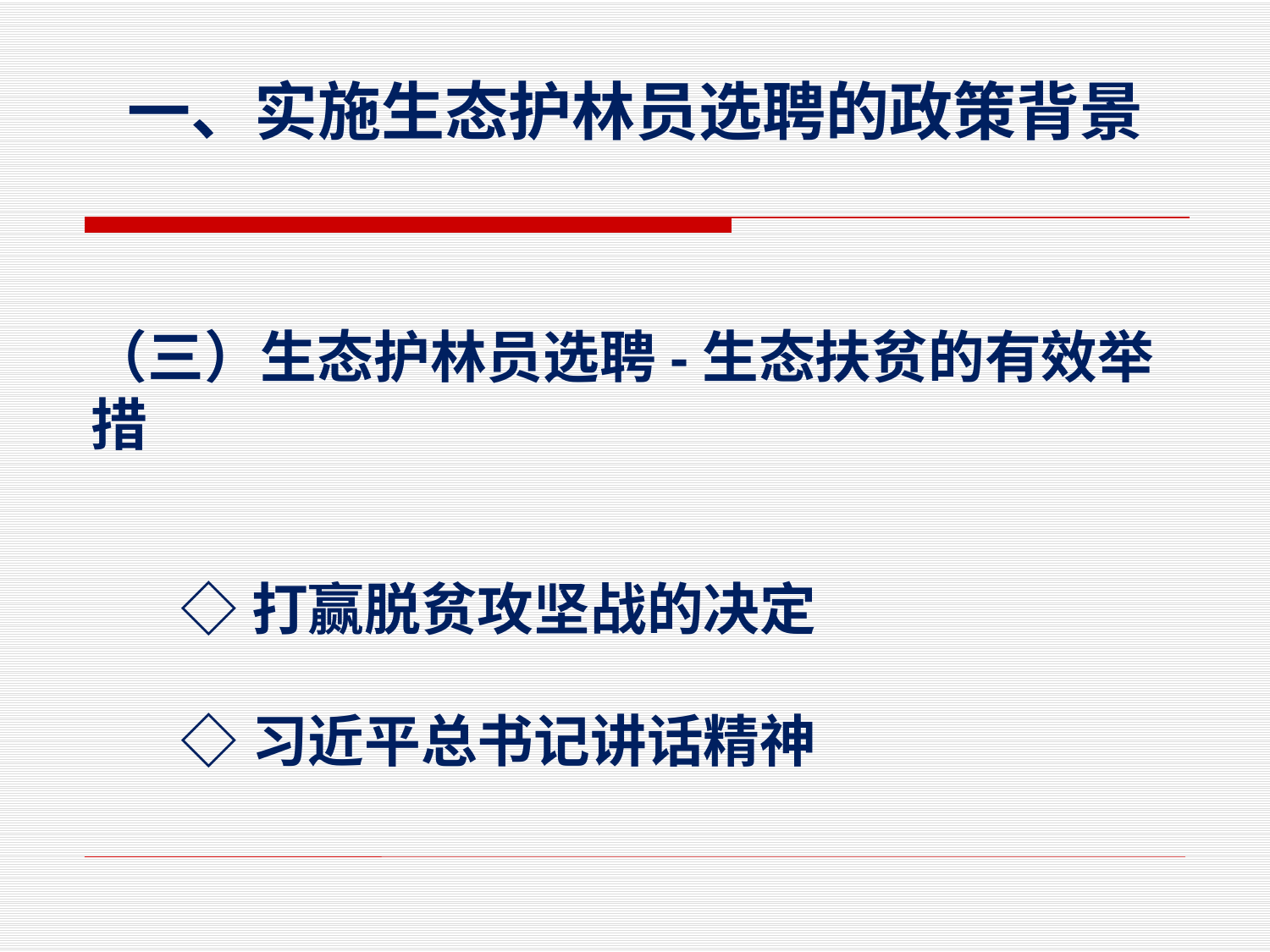

# 一、实施生态护林员选聘的政策背景

（三）生态护林员选聘-生态扶贫的有效举措

       ◇打赢脱贫攻坚战的决定

       ◇习近平总书记讲话精神